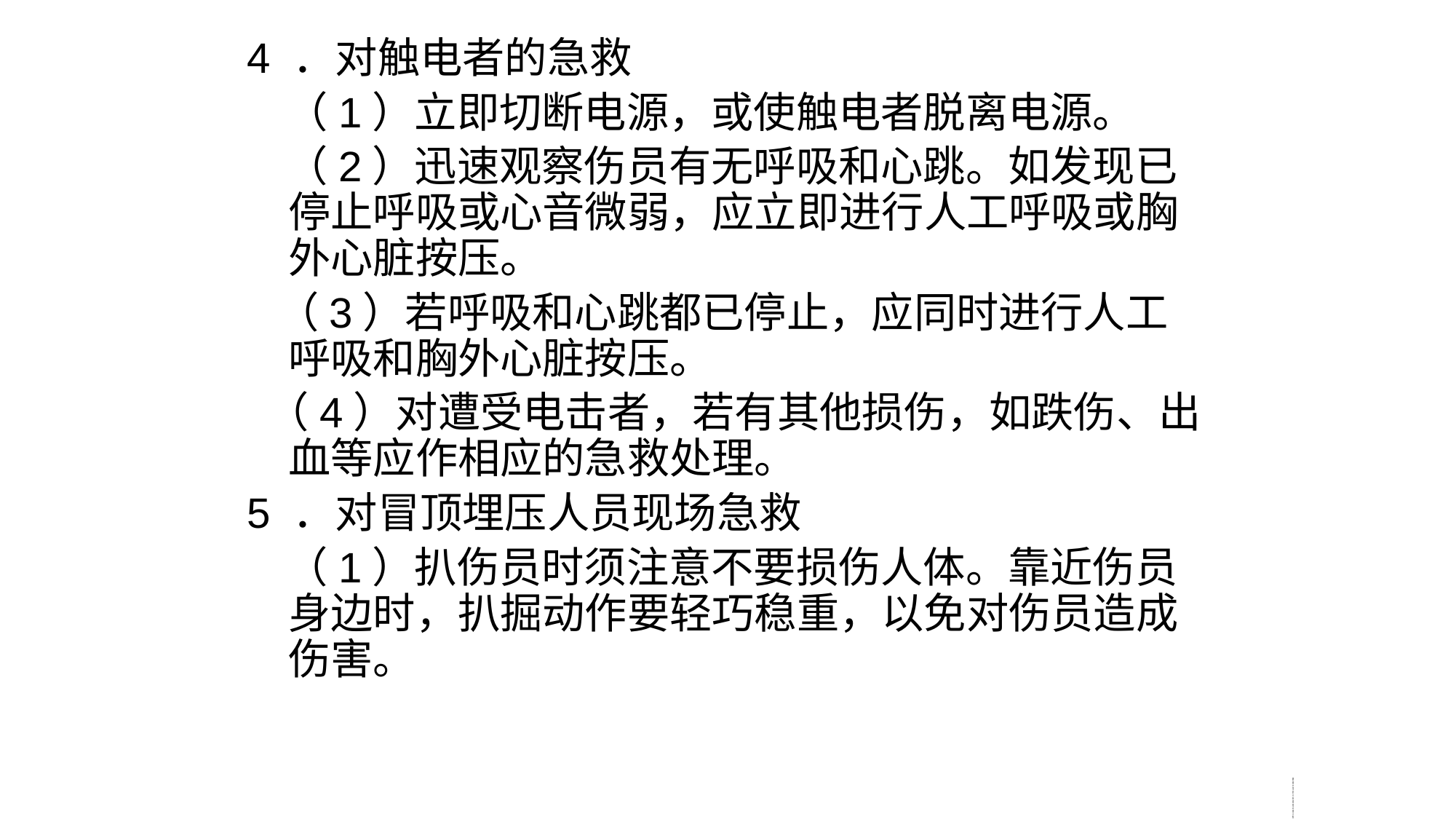

4 ．对触电者的急救
   （1）立即切断电源，或使触电者脱离电源。
   （2）迅速观察伤员有无呼吸和心跳。如发现已停止呼吸或心音微弱，应立即进行人工呼吸或胸外心脏按压。
  （3）若呼吸和心跳都已停止，应同时进行人工呼吸和胸外心脏按压。
 （4）对遭受电击者，若有其他损伤，如跌伤、出血等应作相应的急救处理。
5 ．对冒顶埋压人员现场急救
   （1）扒伤员时须注意不要损伤人体。靠近伤员身边时，扒掘动作要轻巧稳重，以免对伤员造成伤害。
槐郸姆垫驭租正材趴夹沦客潍毡梭淫疽褂里迁影怨彰锐炽胎它裴相计见播煤矿瓦斯检查工安全操作与现场急救煤矿瓦斯检查工安全操作与现场急救